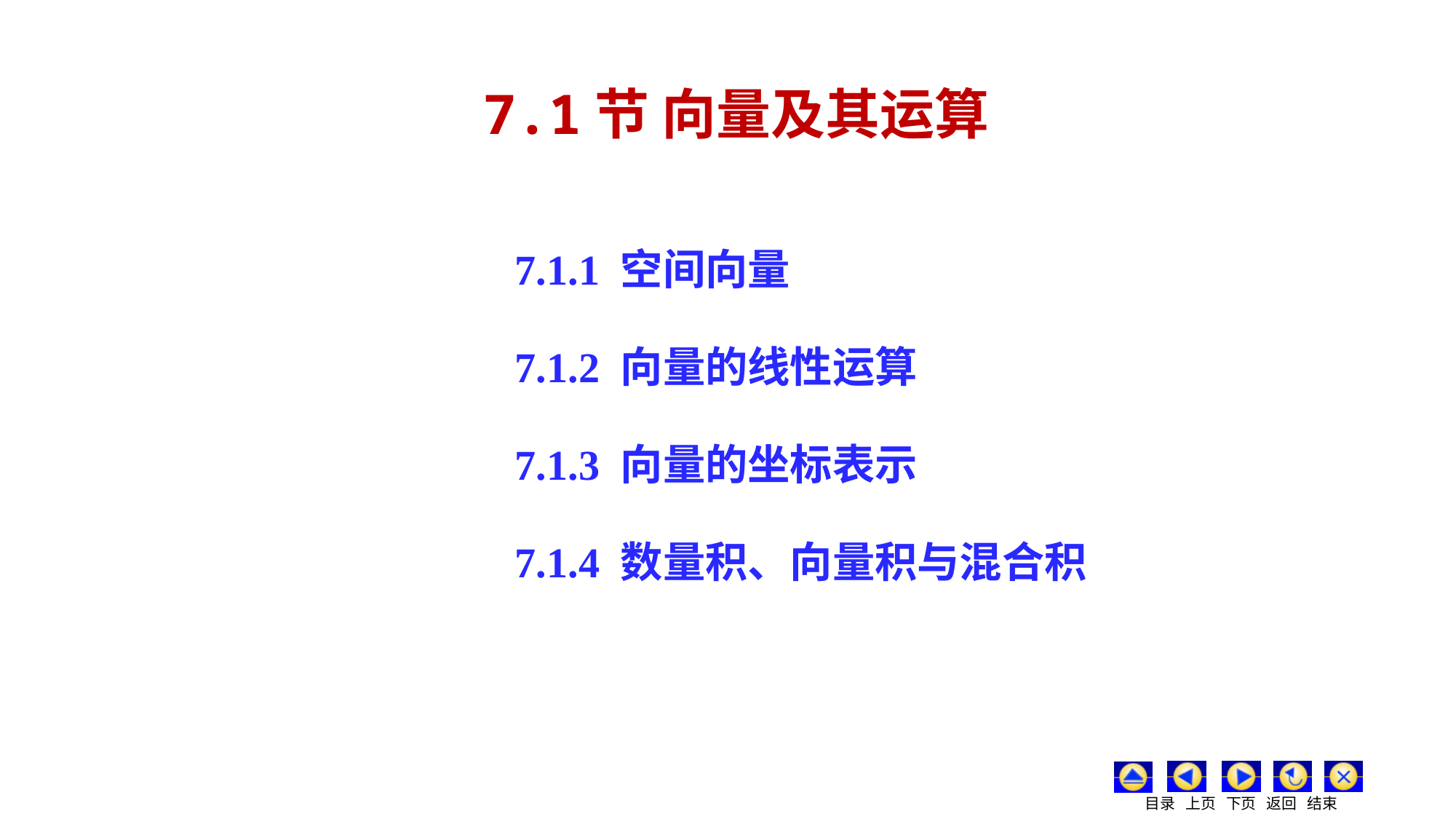

7.1节 向量及其运算
7.1.1 空间向量
7.1.2 向量的线性运算
7.1.3 向量的坐标表示
7.1.4 数量积、向量积与混合积